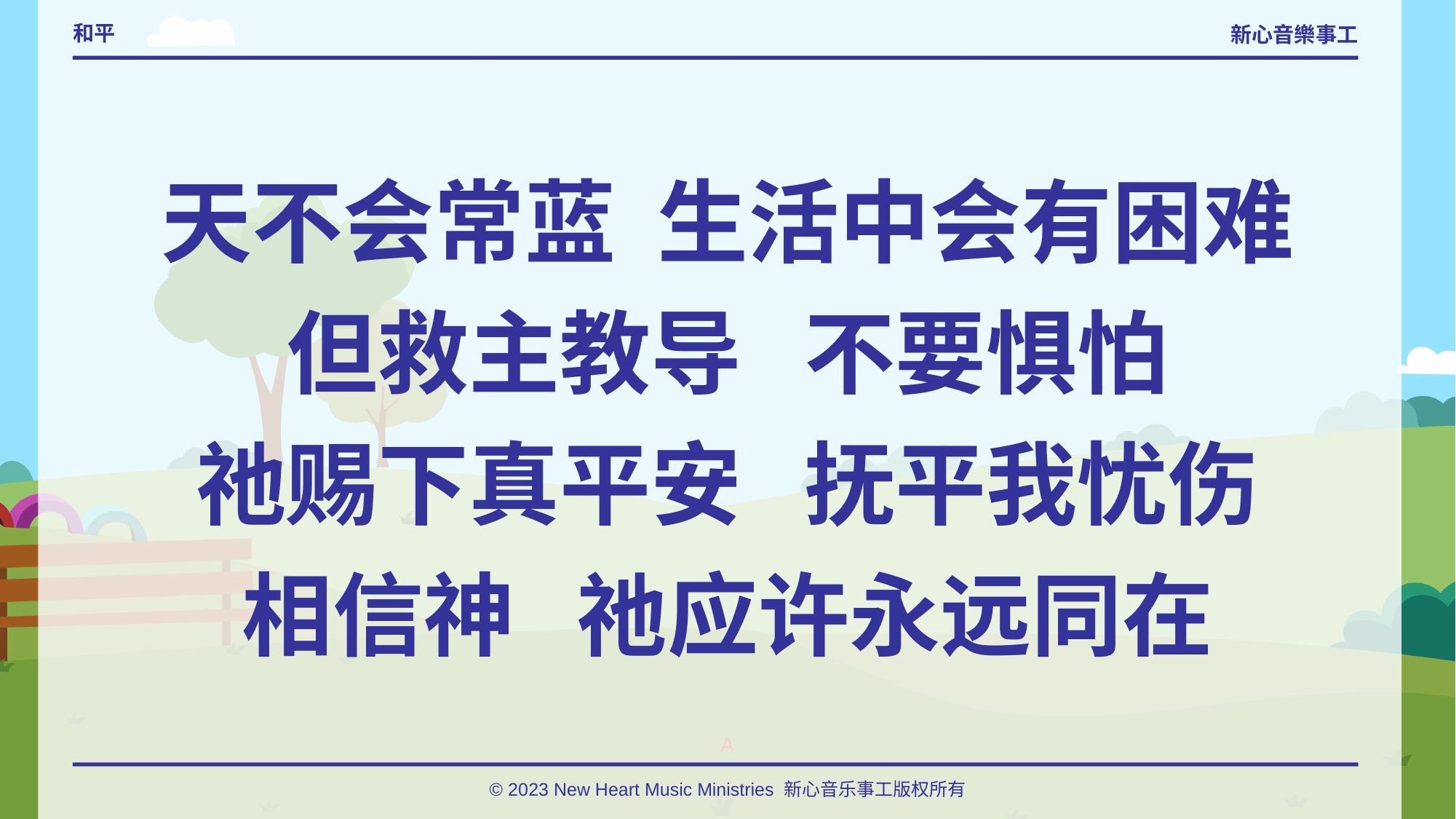

# 和平
天不会常蓝  生活中会有困难
但救主教导   不要惧怕
祂赐下真平安   抚平我忧伤
相信神   祂应许永远同在
A
© 2023 New Heart Music Ministries 新心音乐事工版权所有